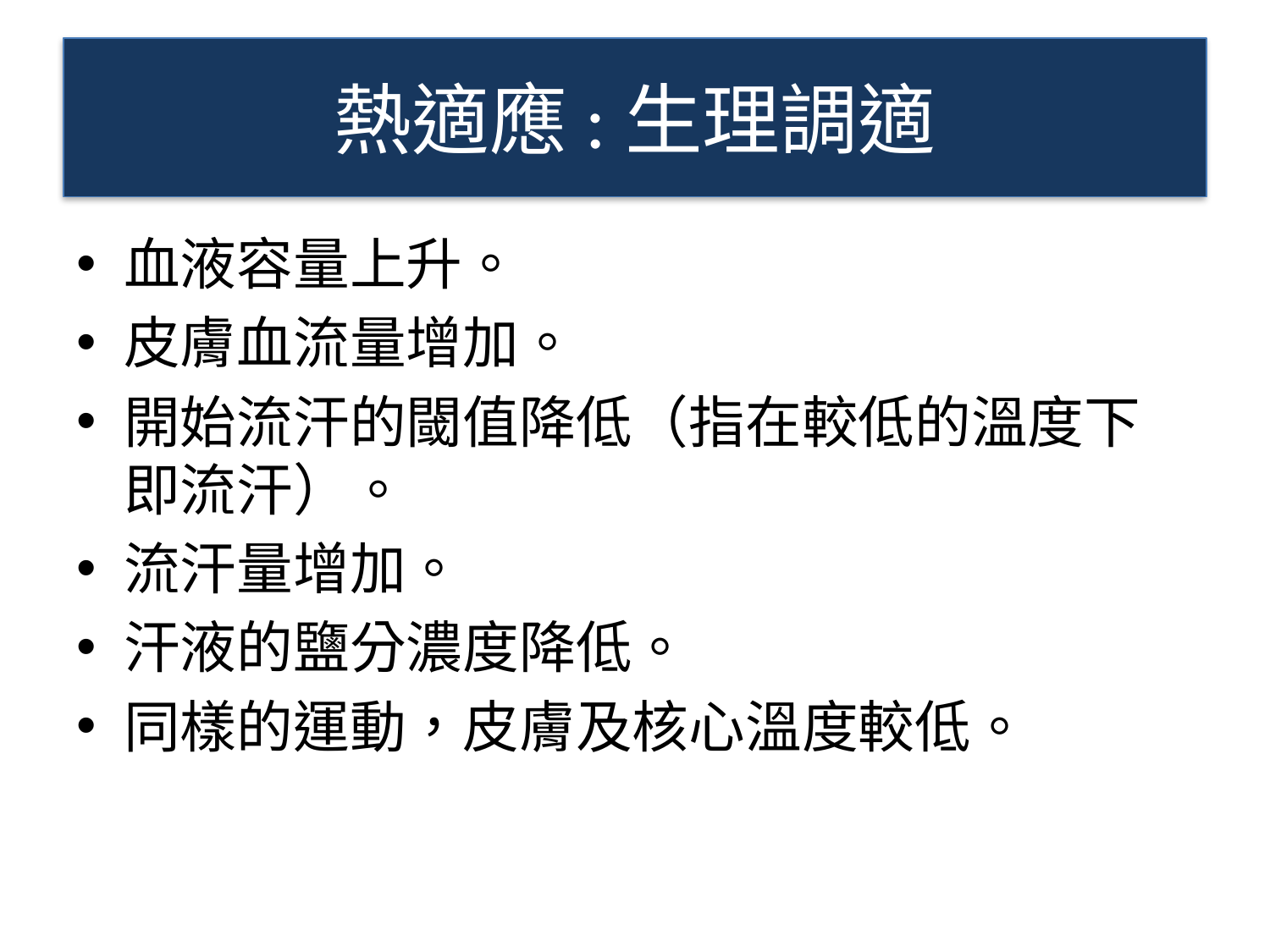

# 熱適應:生理調適
血液容量上升。
皮膚血流量增加。
開始流汗的閾值降低（指在較低的溫度下即流汗）。
流汗量增加。
汗液的鹽分濃度降低。
同樣的運動，皮膚及核心溫度較低。